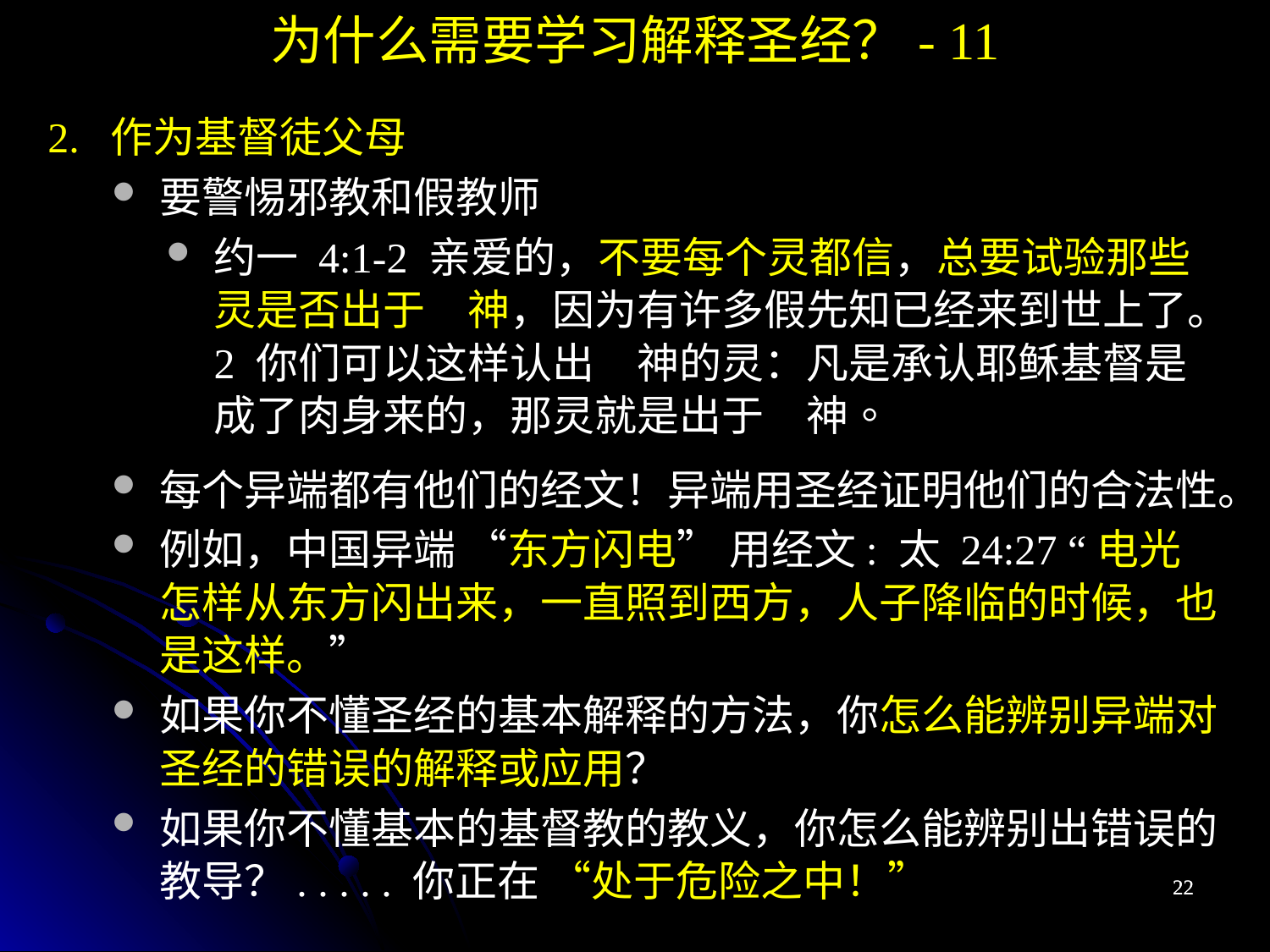

为什么需要学习解释圣经？- 11
2.  作为基督徒父母
要警惕邪教和假教师
约一 4:1-2 亲爱的，不要每个灵都信，总要试验那些灵是否出于　神，因为有许多假先知已经来到世上了。2 你们可以这样认出　神的灵：凡是承认耶稣基督是成了肉身来的，那灵就是出于　神。
每个异端都有他们的经文！异端用圣经证明他们的合法性。
例如，中国异端 “东方闪电” 用经文: 太 24:27 “电光怎样从东方闪出来，一直照到西方，人子降临的时候，也是这样。”
如果你不懂圣经的基本解释的方法，你怎么能辨别异端对圣经的错误的解释或应用？
如果你不懂基本的基督教的教义，你怎么能辨别出错误的教导？. . . . . 你正在 “处于危险之中！”
22
22